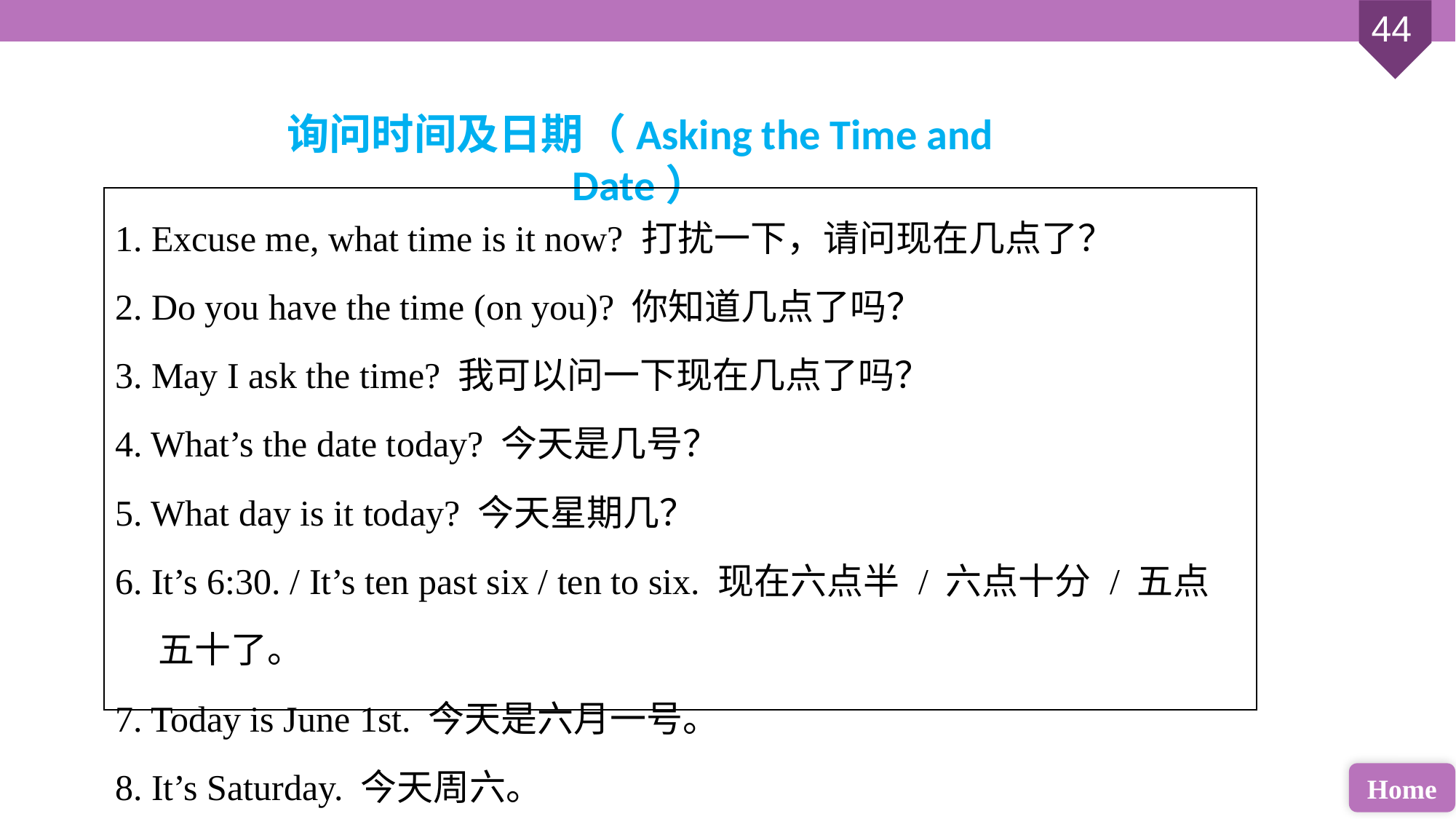

询问时间及日期（Asking the Time and Date）
| 1. Excuse me, what time is it now? 打扰一下，请问现在几点了？ 2. Do you have the time (on you)? 你知道几点了吗？ 3. May I ask the time? 我可以问一下现在几点了吗？ 4. What’s the date today? 今天是几号？ 5. What day is it today? 今天星期几？ 6. It’s 6:30. / It’s ten past six / ten to six. 现在六点半 / 六点十分 / 五点五十了。 7. Today is June 1st. 今天是六月一号。 8. It’s Saturday. 今天周六。 |
| --- |